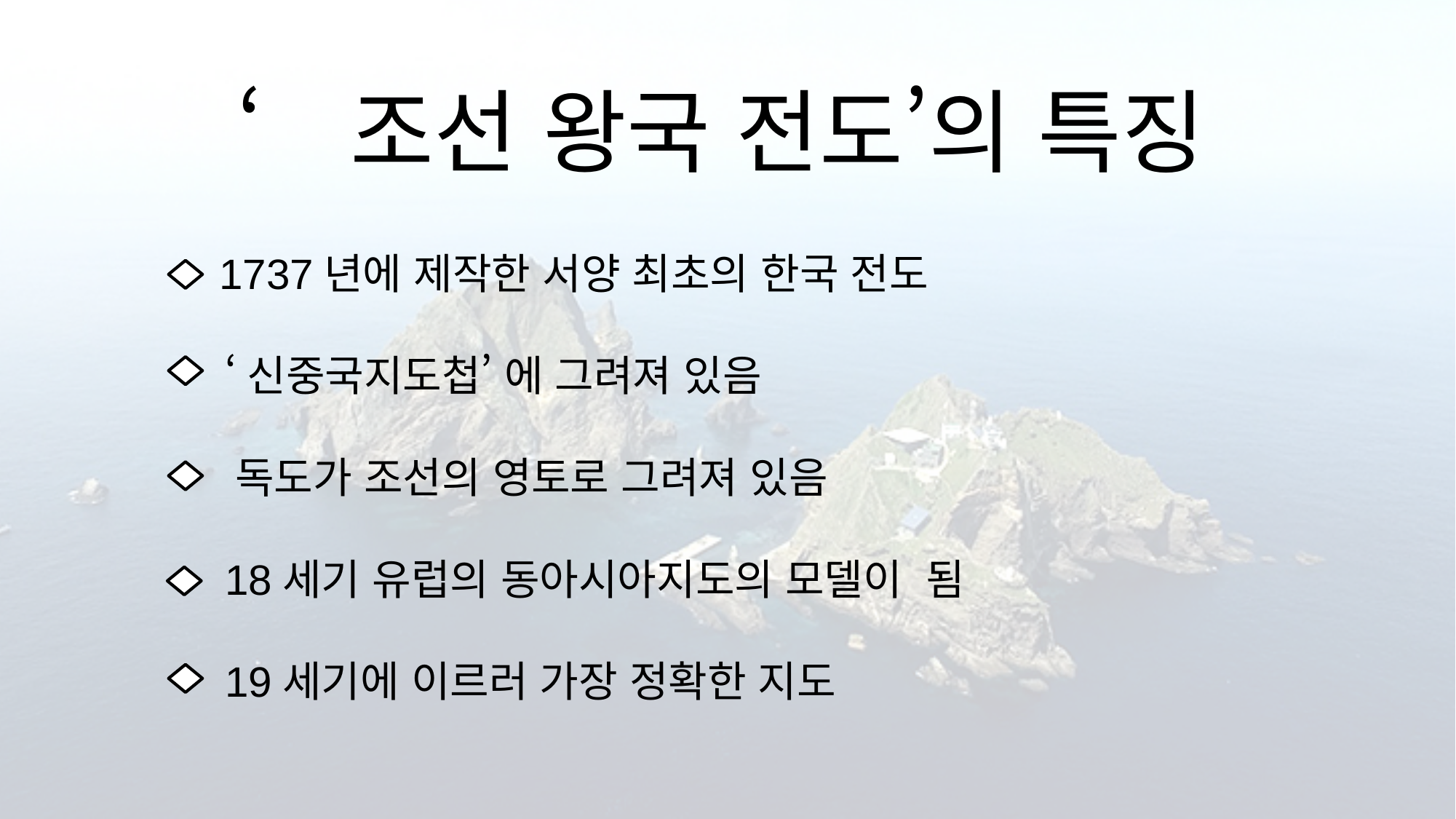

# ‘조선 왕국 전도’의 특징
       1737년에 제작한 서양 최초의 한국 전도

     ‘신중국지도첩’ 에 그려져 있음

     독도가 조선의 영토로 그려져 있음

     18세기 유럽의 동아시아지도의 모델이  됨

     19세기에 이르러 가장 정확한 지도